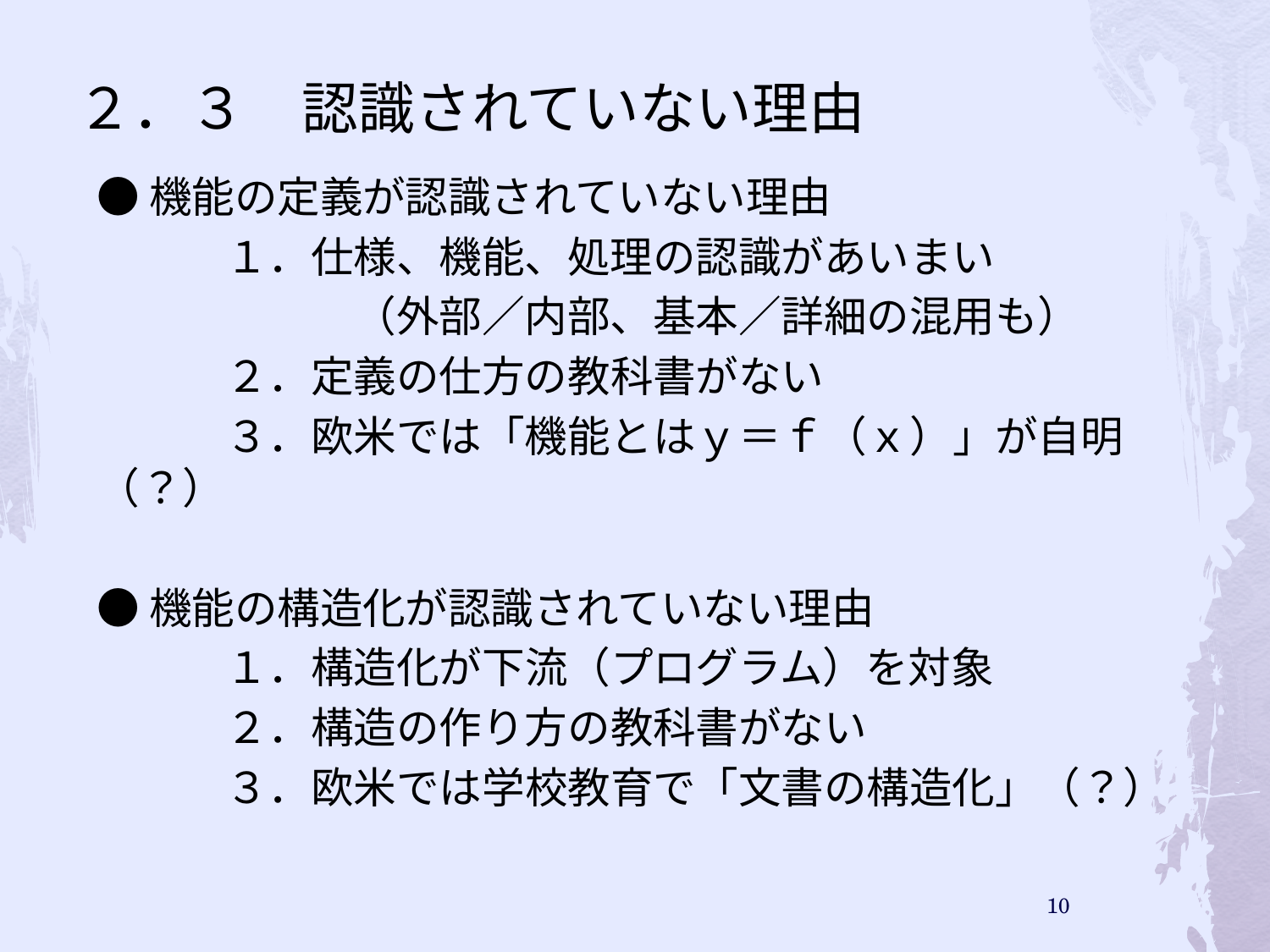

# ２．３　認識されていない理由
●機能の定義が認識されていない理由
　　　１．仕様、機能、処理の認識があいまい
　　　　　　（外部／内部、基本／詳細の混用も）
　　　２．定義の仕方の教科書がない
　　　３．欧米では「機能とはｙ＝ｆ（ｘ）」が自明（？）

●機能の構造化が認識されていない理由
　　　１．構造化が下流（プログラム）を対象
　　　２．構造の作り方の教科書がない
　　　３．欧米では学校教育で「文書の構造化」（？）
10